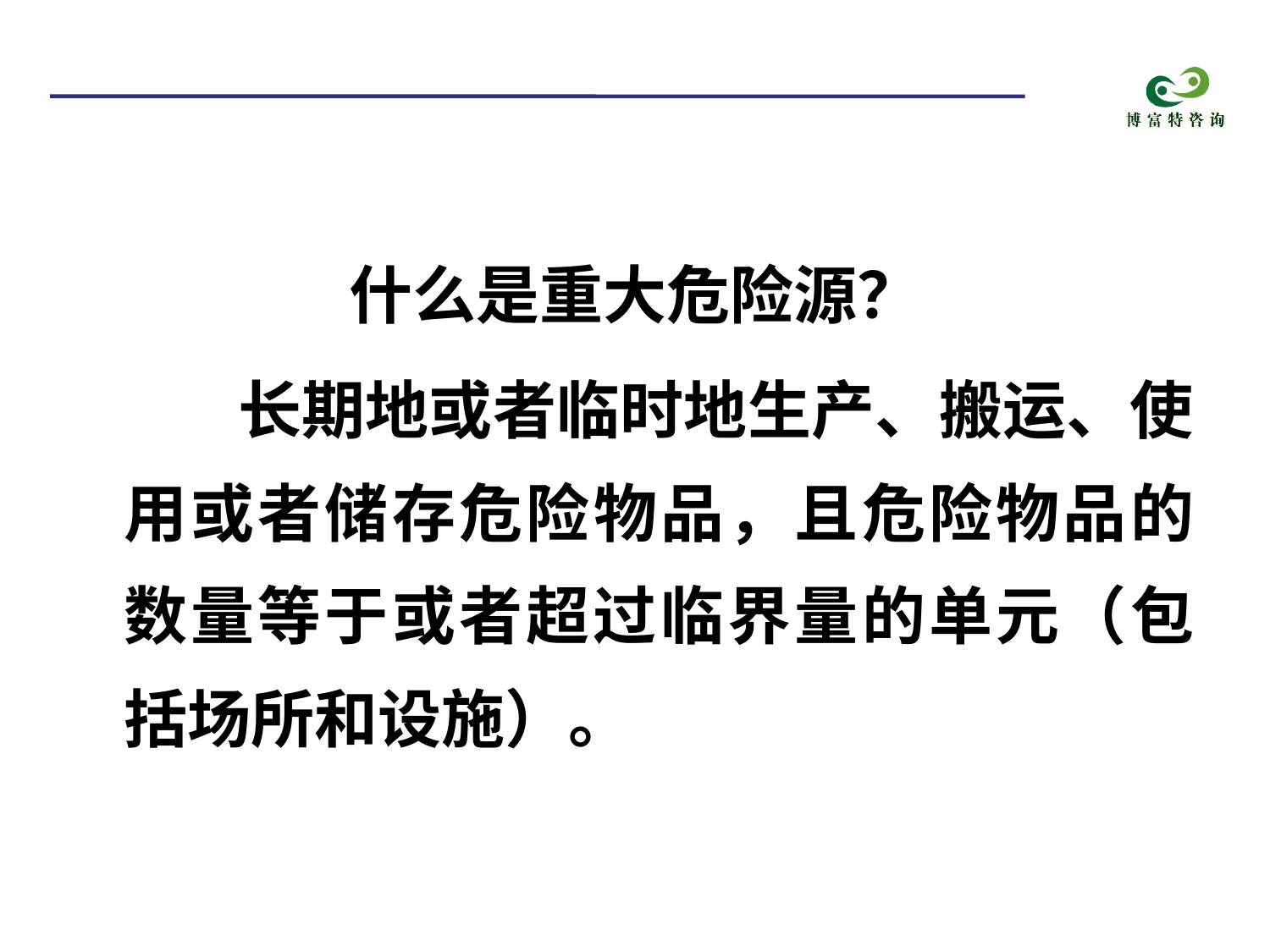

什么是重大危险源？
          长期地或者临时地生产、搬运、使用或者储存危险物品，且危险物品的数量等于或者超过临界量的单元（包括场所和设施）。